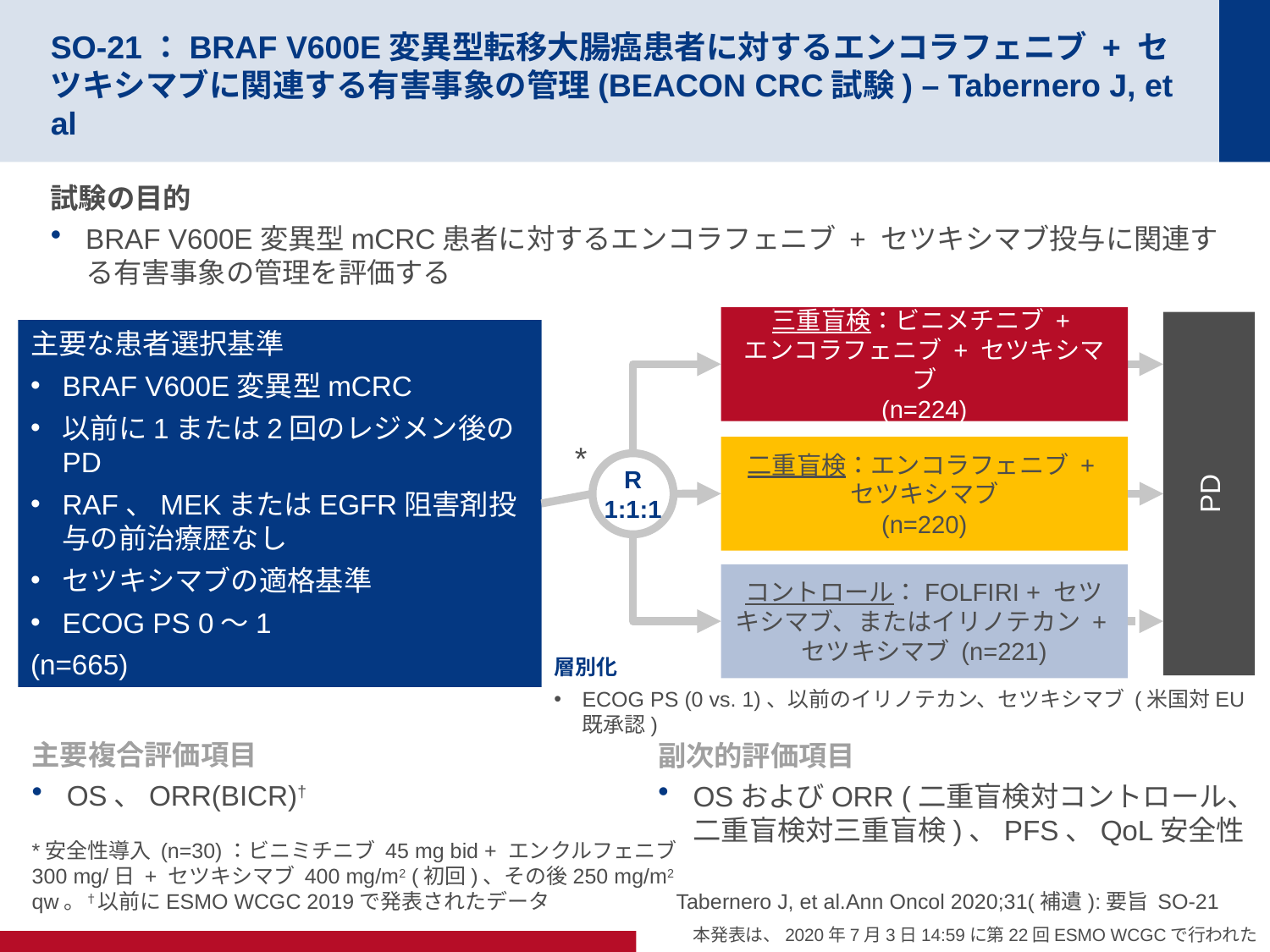

# SO-21：BRAF V600E変異型転移大腸癌患者に対するエンコラフェニブ + セツキシマブに関連する有害事象の管理(BEACON CRC試験) – Tabernero J, et al
試験の目的
BRAF V600E変異型mCRC患者に対するエンコラフェニブ + セツキシマブ投与に関連する有害事象の管理を評価する
三重盲検：ビニメチニブ +
エンコラフェニブ + セツキシマブ
(n=224)
PD
主要な患者選択基準
BRAF V600E変異型mCRC
以前に1または2回のレジメン後のPD
RAF、MEKまたはEGFR阻害剤投与の前治療歴なし
セツキシマブの適格基準
ECOG PS 0～1
(n=665)
*
二重盲検：エンコラフェニブ +
セツキシマブ
(n=220)
R
1:1:1
コントロール：FOLFIRI + セツキシマブ、またはイリノテカン +
セツキシマブ (n=221)
層別化
ECOG PS (0 vs. 1)、以前のイリノテカン、セツキシマブ (米国対EU既承認)
主要複合評価項目
OS、ORR(BICR)†

副次的評価項目
OSおよびORR (二重盲検対コントロール、二重盲検対三重盲検)、PFS、QoL安全性
*安全性導入 (n=30)：ビニミチニブ 45 mg bid + エンクルフェニブ
300 mg/日 + セツキシマブ 400 mg/m2 (初回)、その後250 mg/m2 qw。†以前にESMO WCGC 2019で発表されたデータ
Tabernero J, et al.Ann Oncol 2020;31(補遺):要旨 SO-21
本発表は、2020年7月3日14:59に第22回ESMO WCGCで行われた